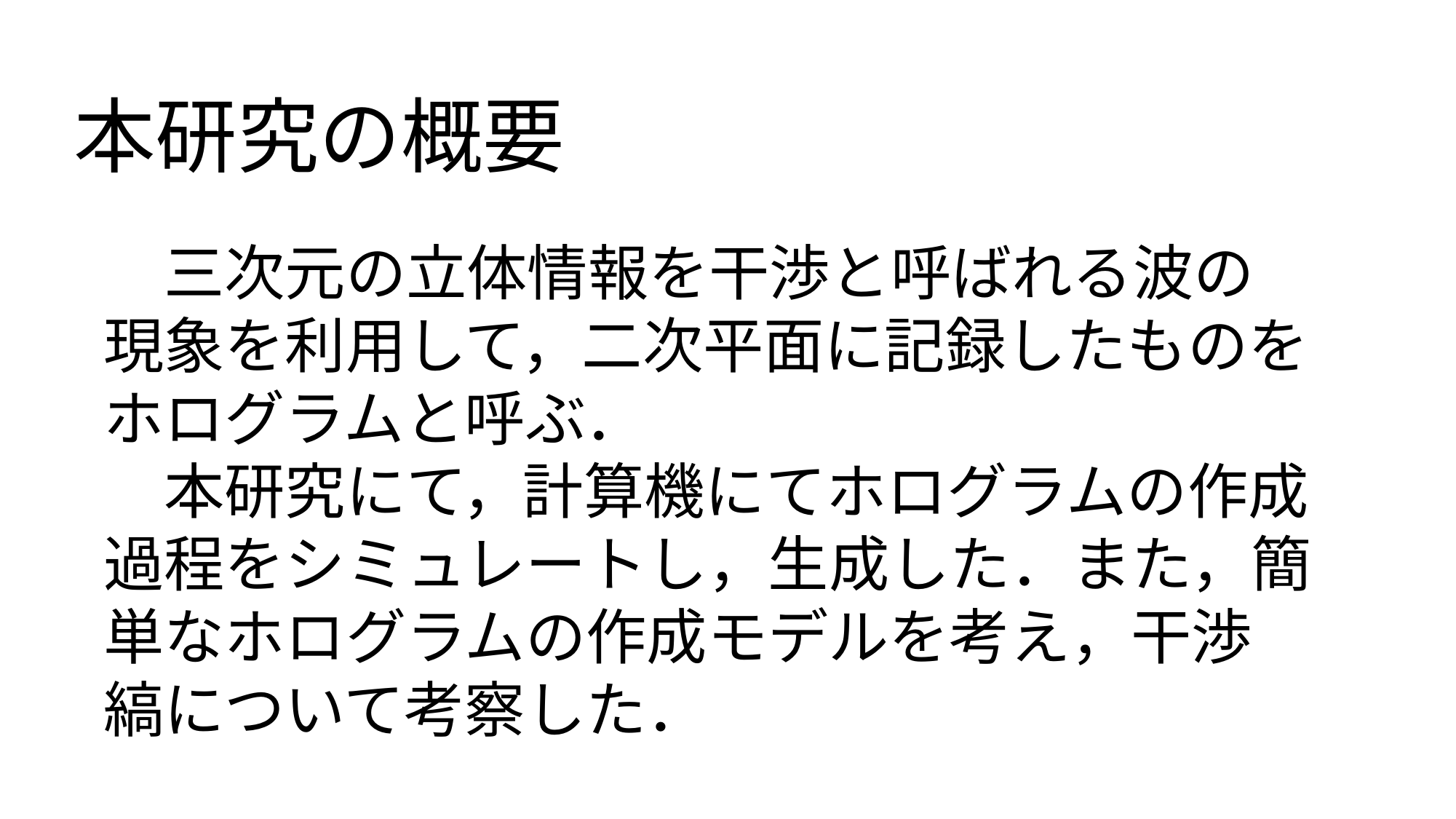

本研究の概要
　三次元の立体情報を干渉と呼ばれる波の現象を利用して，二次平面に記録したものをホログラムと呼ぶ．
　本研究にて，計算機にてホログラムの作成過程をシミュレートし，生成した．また，簡単なホログラムの作成モデルを考え，干渉縞について考察した．